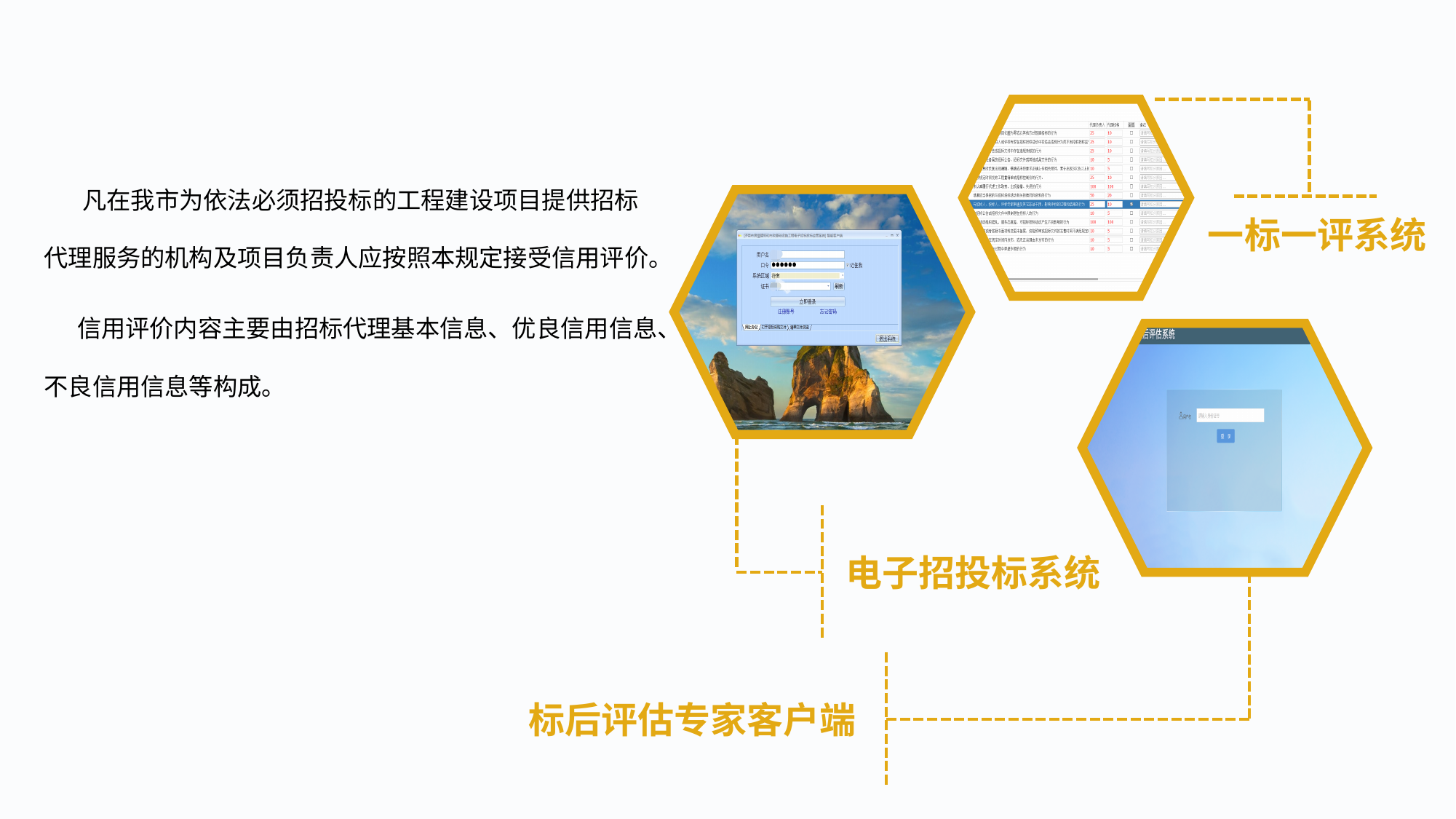

一标一评系统
      凡在我市为依法必须招投标的工程建设项目提供招标代理服务的机构及项目负责人应按照本规定接受信用评价。
     信用评价内容主要由招标代理基本信息、优良信用信息、不良信用信息等构成。

电子招投标系统

标后评估专家客户端